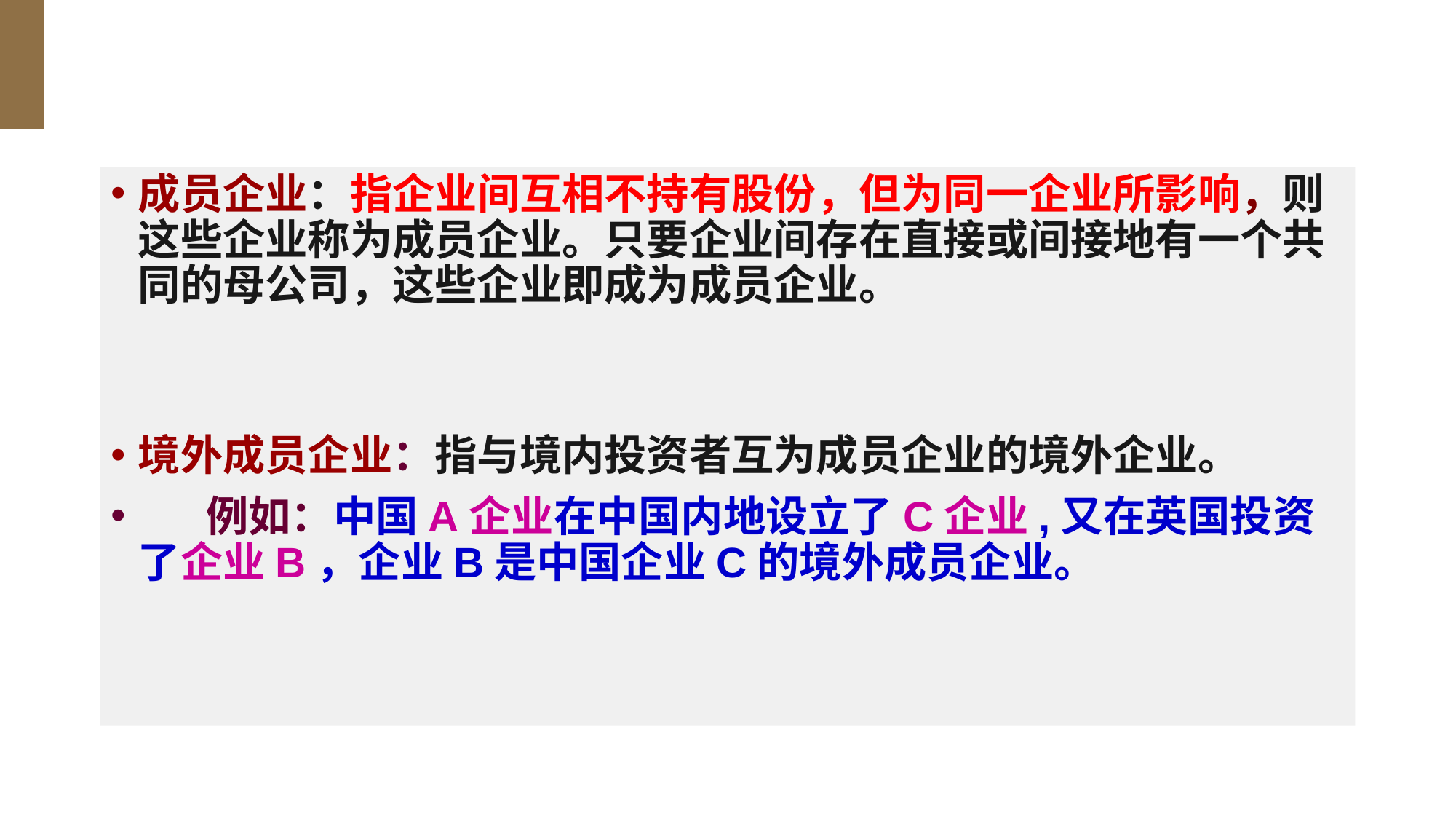

#
成员企业：指企业间互相不持有股份，但为同一企业所影响，则这些企业称为成员企业。只要企业间存在直接或间接地有一个共同的母公司，这些企业即成为成员企业。

境外成员企业：指与境内投资者互为成员企业的境外企业。
      例如：中国A企业在中国内地设立了C企业,又在英国投资了企业B，企业B是中国企业C的境外成员企业。